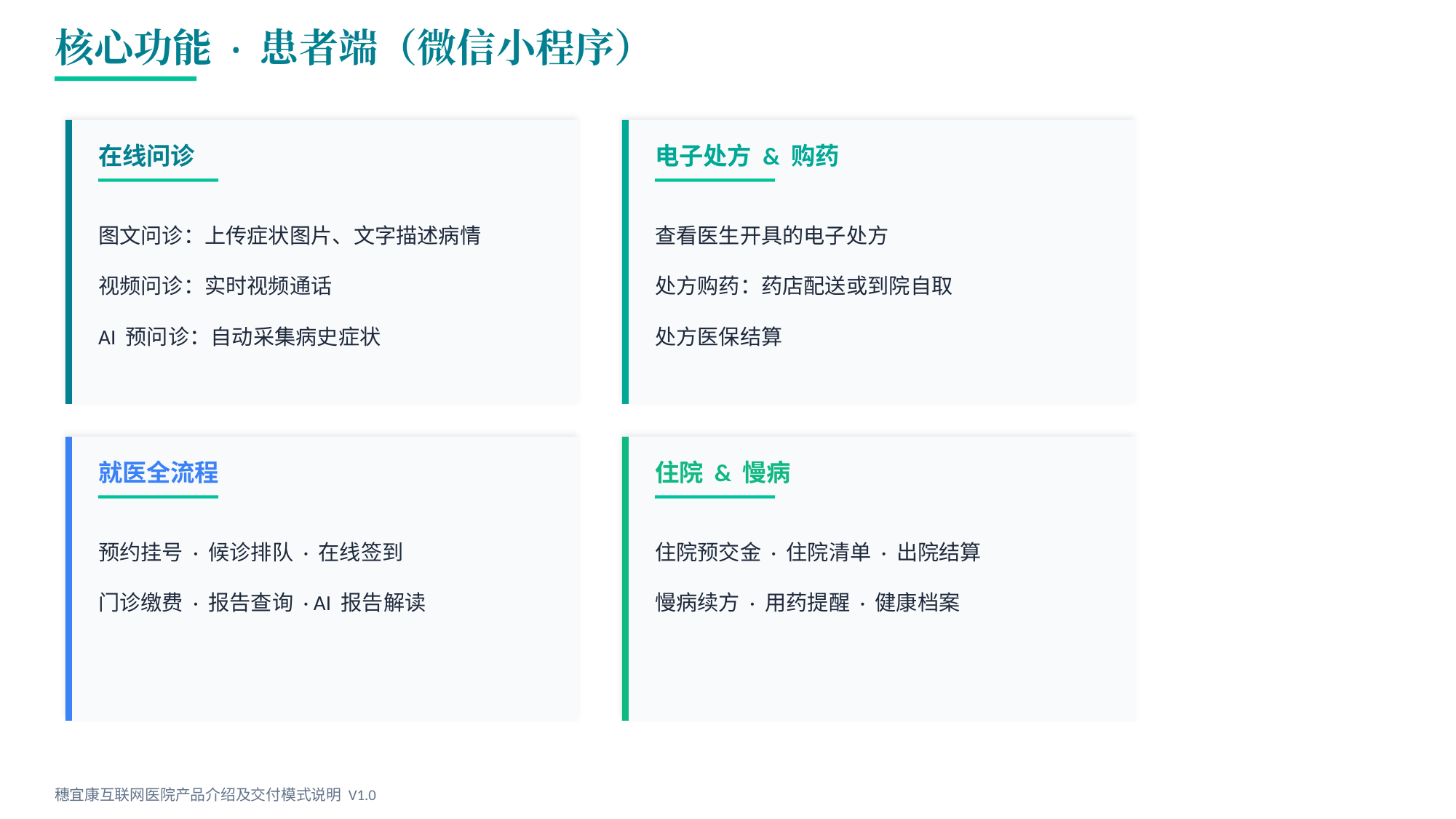

核心功能 · 患者端（微信小程序）

在线问诊
电子处方 & 购药

图文问诊：上传症状图片、文字描述病情
视频问诊：实时视频通话
AI 预问诊：自动采集病史症状
查看医生开具的电子处方
处方购药：药店配送或到院自取
处方医保结算

就医全流程
住院 & 慢病

预约挂号 · 候诊排队 · 在线签到
门诊缴费 · 报告查询 · AI 报告解读
住院预交金 · 住院清单 · 出院结算
慢病续方 · 用药提醒 · 健康档案
穗宜康互联网医院产品介绍及交付模式说明 V1.0